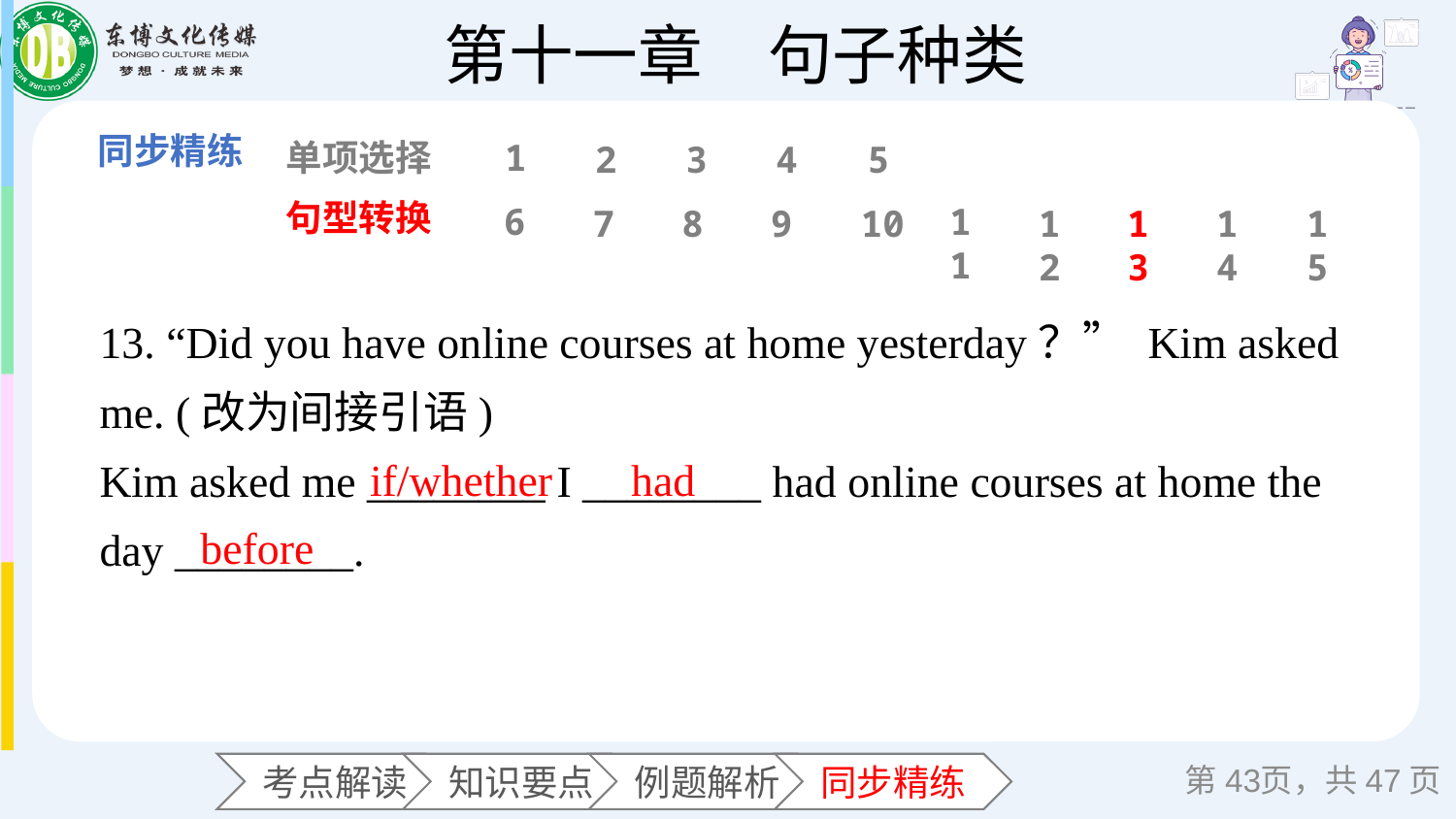

单项选择
1
2
3
4
5
句型转换
6
11
7
8
9
10
12
13
14
15

13. “Did you have online courses at home yesterday？” Kim asked me. (改为间接引语)
Kim asked me ________ I ________ had online courses at home the day ________.
if/whether
had
before
第43页，共47页